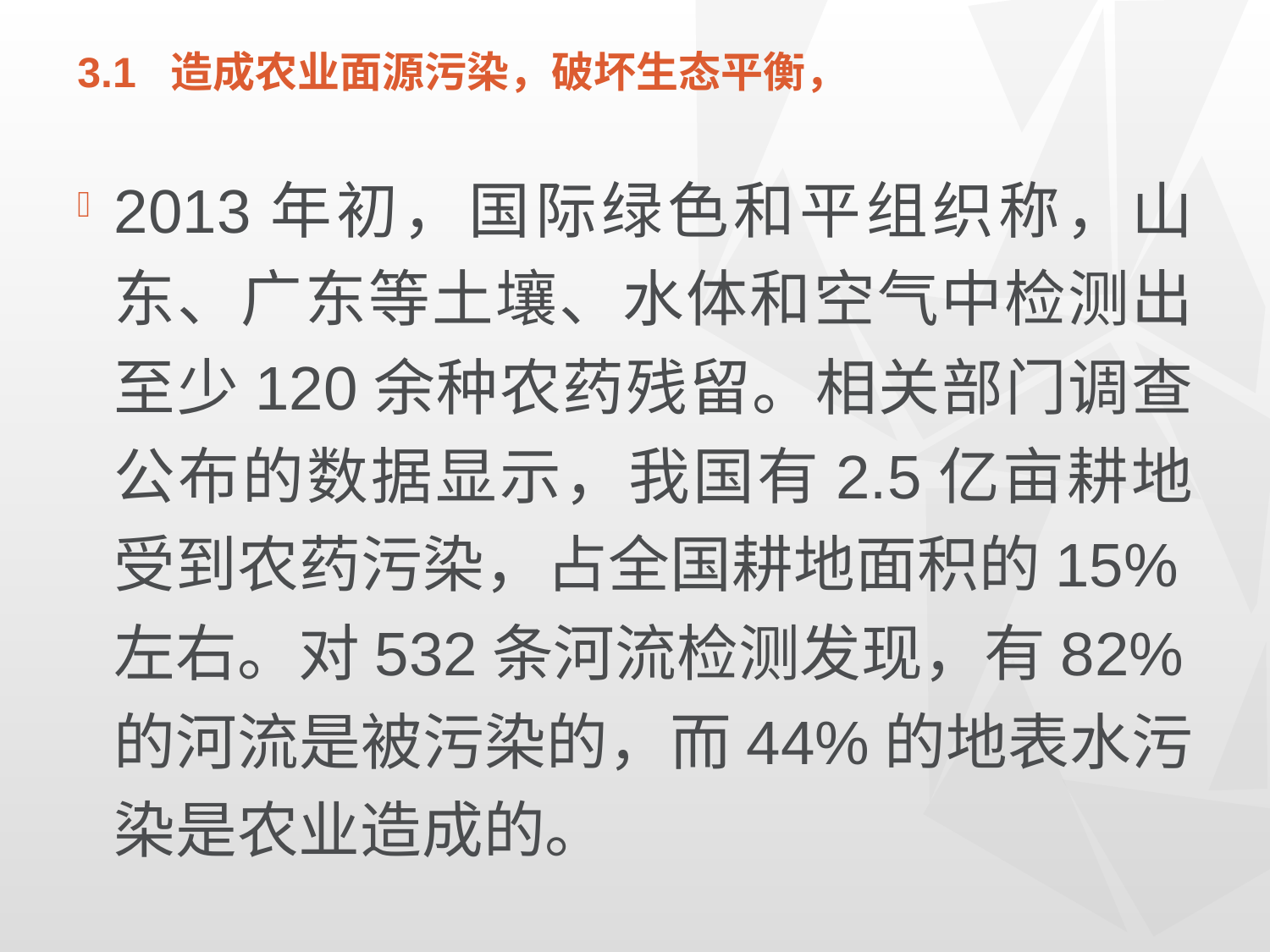

# 3.1  造成农业面源污染，破坏生态平衡，
2013年初，国际绿色和平组织称，山东、广东等土壤、水体和空气中检测出至少120余种农药残留。相关部门调查公布的数据显示，我国有2.5亿亩耕地受到农药污染，占全国耕地面积的15%左右。对532条河流检测发现，有82%的河流是被污染的，而44%的地表水污染是农业造成的。